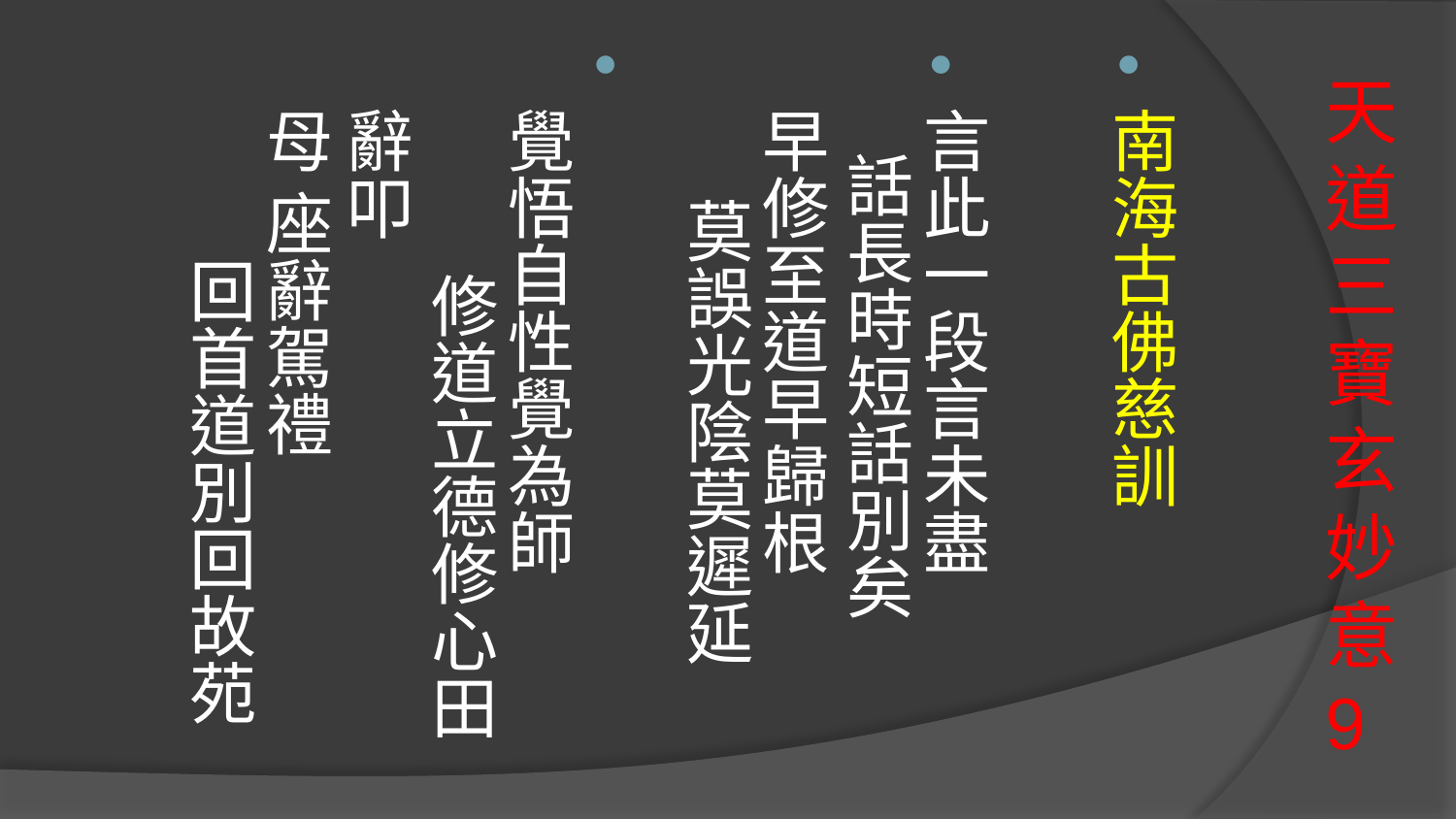

南海古佛慈訓

言此一段言未盡                 話長時短話別矣
早修至道早歸根                    莫誤光陰莫遲延
覺悟自性覺為師                         修道立德修心田
辭叩
母 座辭駕禮                                回首道別回故苑
# 天道三寶玄妙意9